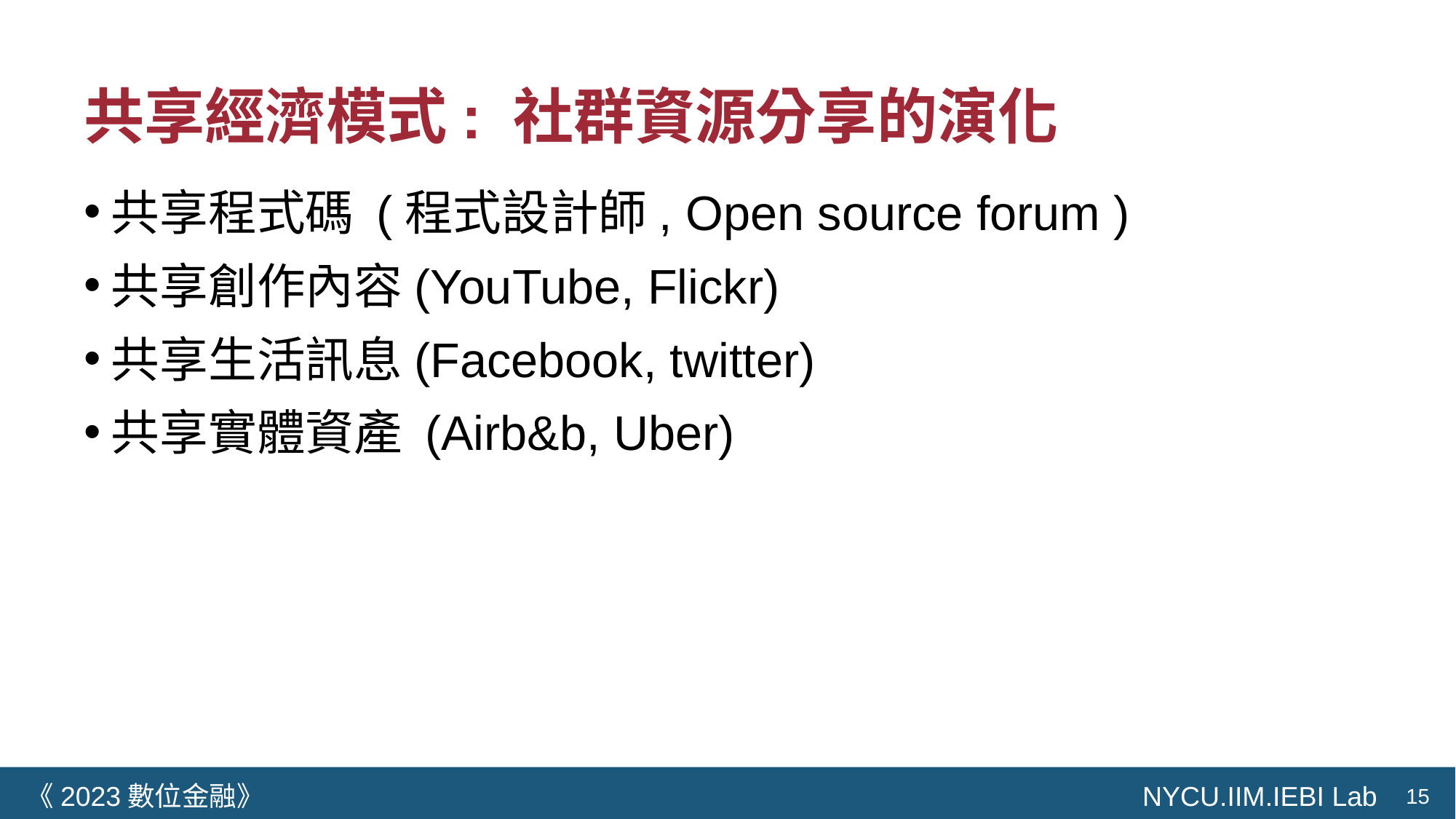

# 共享經濟模式: 社群資源分享的演化
共享程式碼 (程式設計師, Open source forum )
共享創作內容(YouTube, Flickr)
共享生活訊息(Facebook, twitter)
共享實體資產 (Airb&b, Uber)
《2023數位金融》                                                                                                                                             NYCU.IIM.IEBI Lab
15